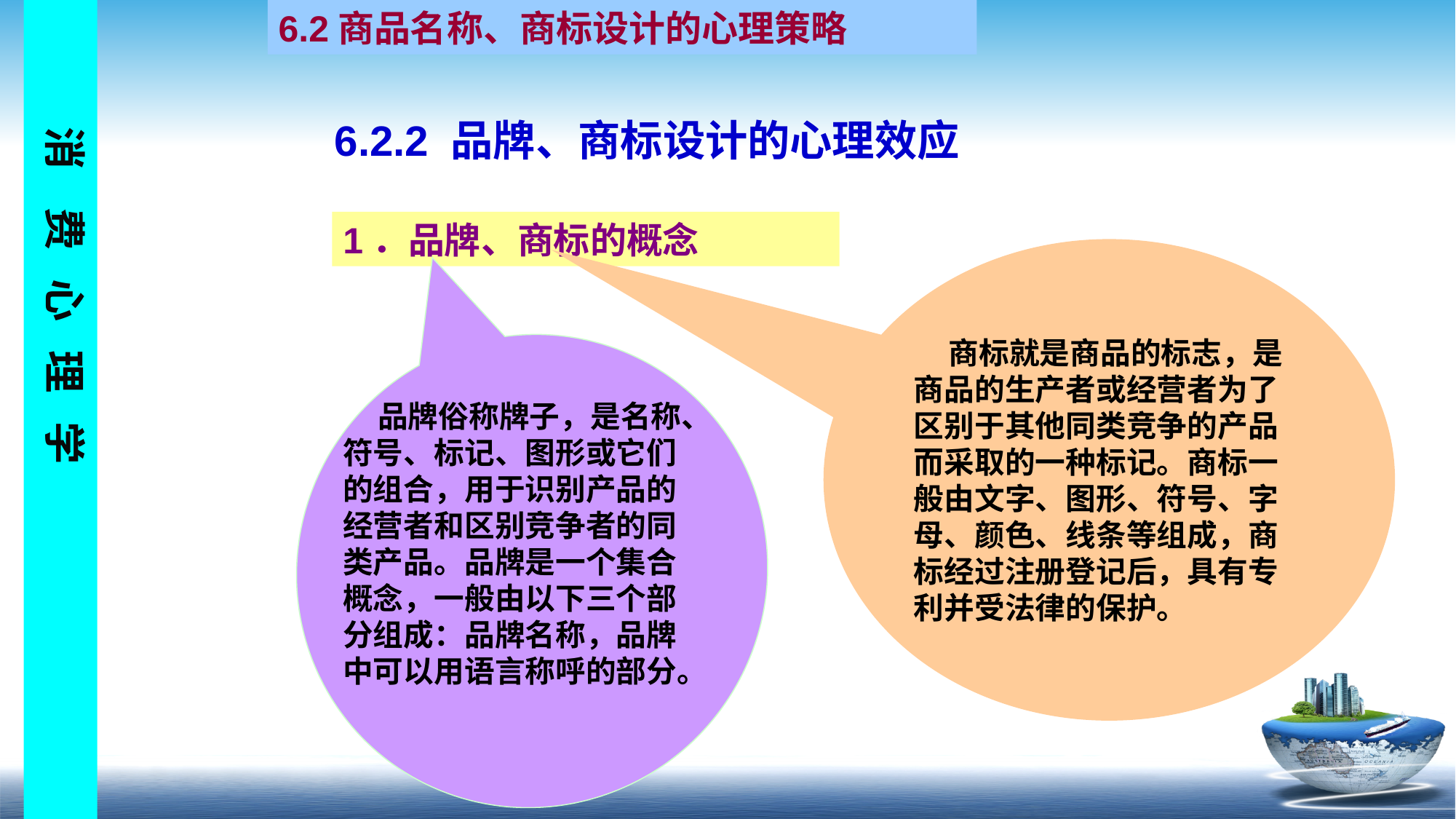

6.2商品名称、商标设计的心理策略
6.2.2 品牌、商标设计的心理效应
1．品牌、商标的概念

    商标就是商品的标志，是商品的生产者或经营者为了区别于其他同类竞争的产品而采取的一种标记。商标一般由文字、图形、符号、字母、颜色、线条等组成，商标经过注册登记后，具有专利并受法律的保护。

    品牌俗称牌子，是名称、符号、标记、图形或它们的组合，用于识别产品的经营者和区别竞争者的同类产品。品牌是一个集合概念，一般由以下三个部分组成：品牌名称，品牌中可以用语言称呼的部分。